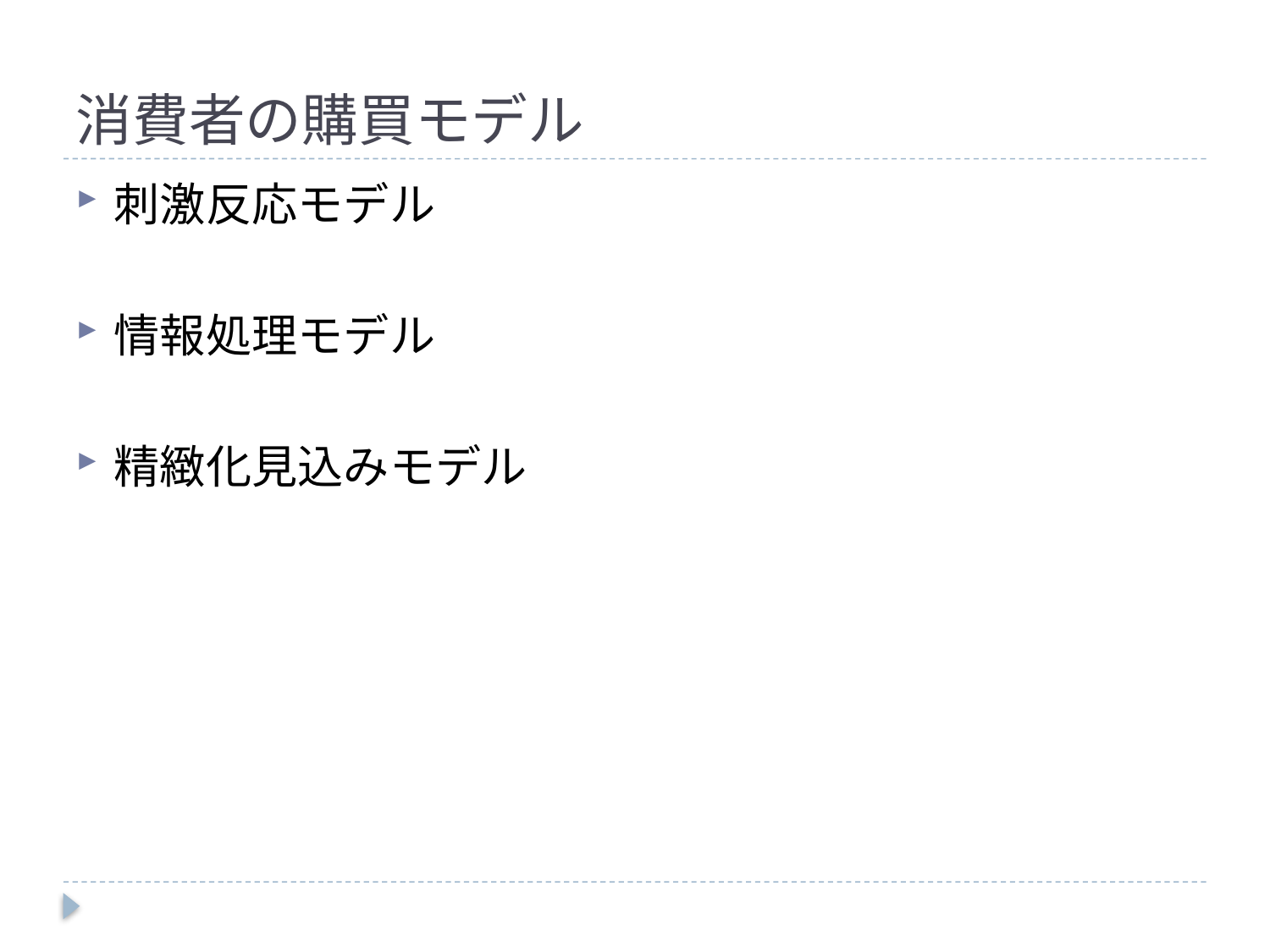

# 消費者の購買モデル
刺激反応モデル

情報処理モデル

精緻化見込みモデル